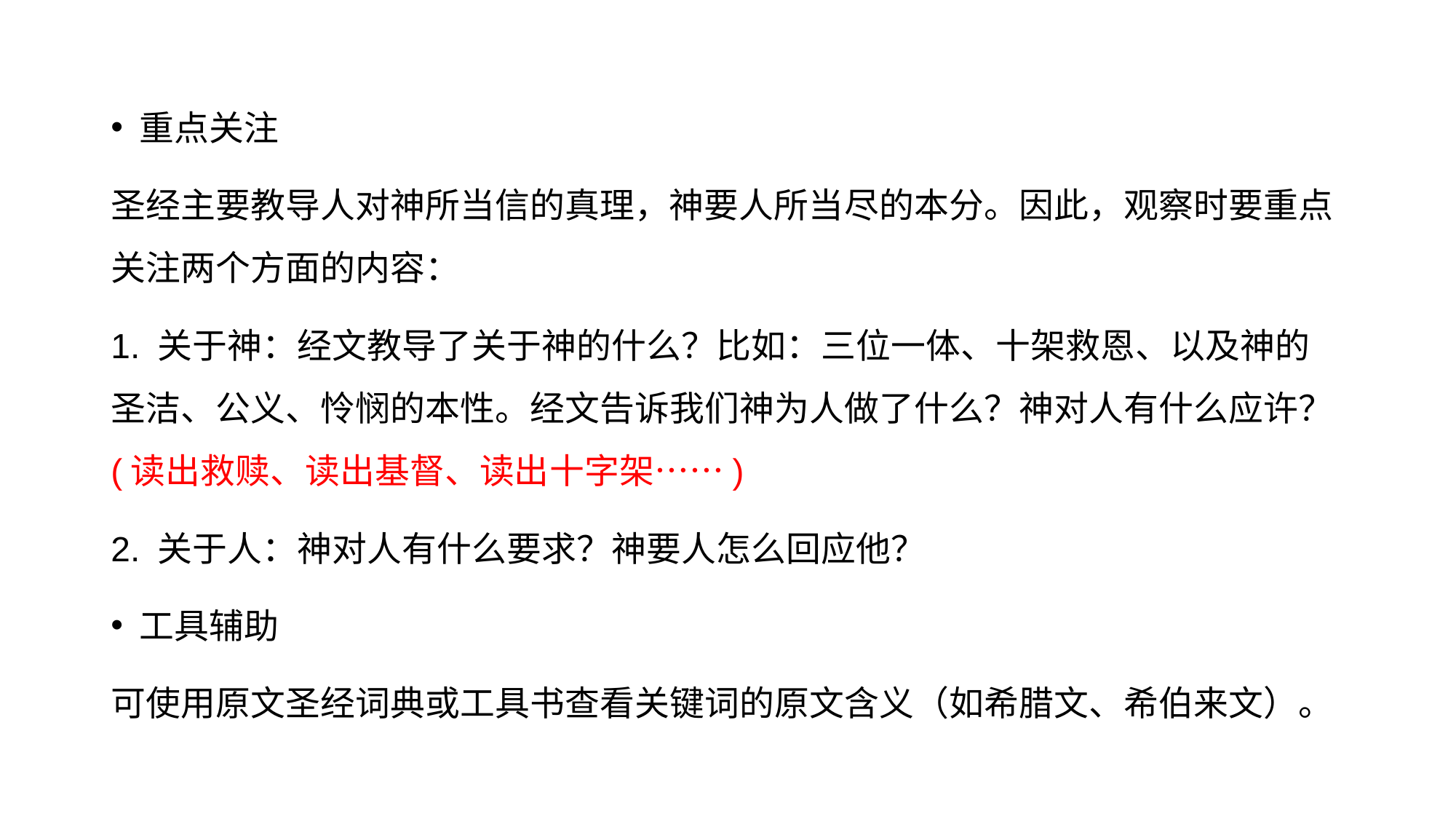

重点关注
圣经主要教导人对神所当信的真理，神要人所当尽的本分。因此，观察时要重点关注两个方面的内容：
1. 关于神：经文教导了关于神的什么？比如：三位一体、十架救恩、以及神的圣洁、公义、怜悯的本性。经文告诉我们神为人做了什么？神对人有什么应许？(读出救赎、读出基督、读出十字架……)
2. 关于人：神对人有什么要求？神要人怎么回应他？
工具辅助
可使用原文圣经词典或工具书查看关键词的原文含义（如希腊文、希伯来文）。